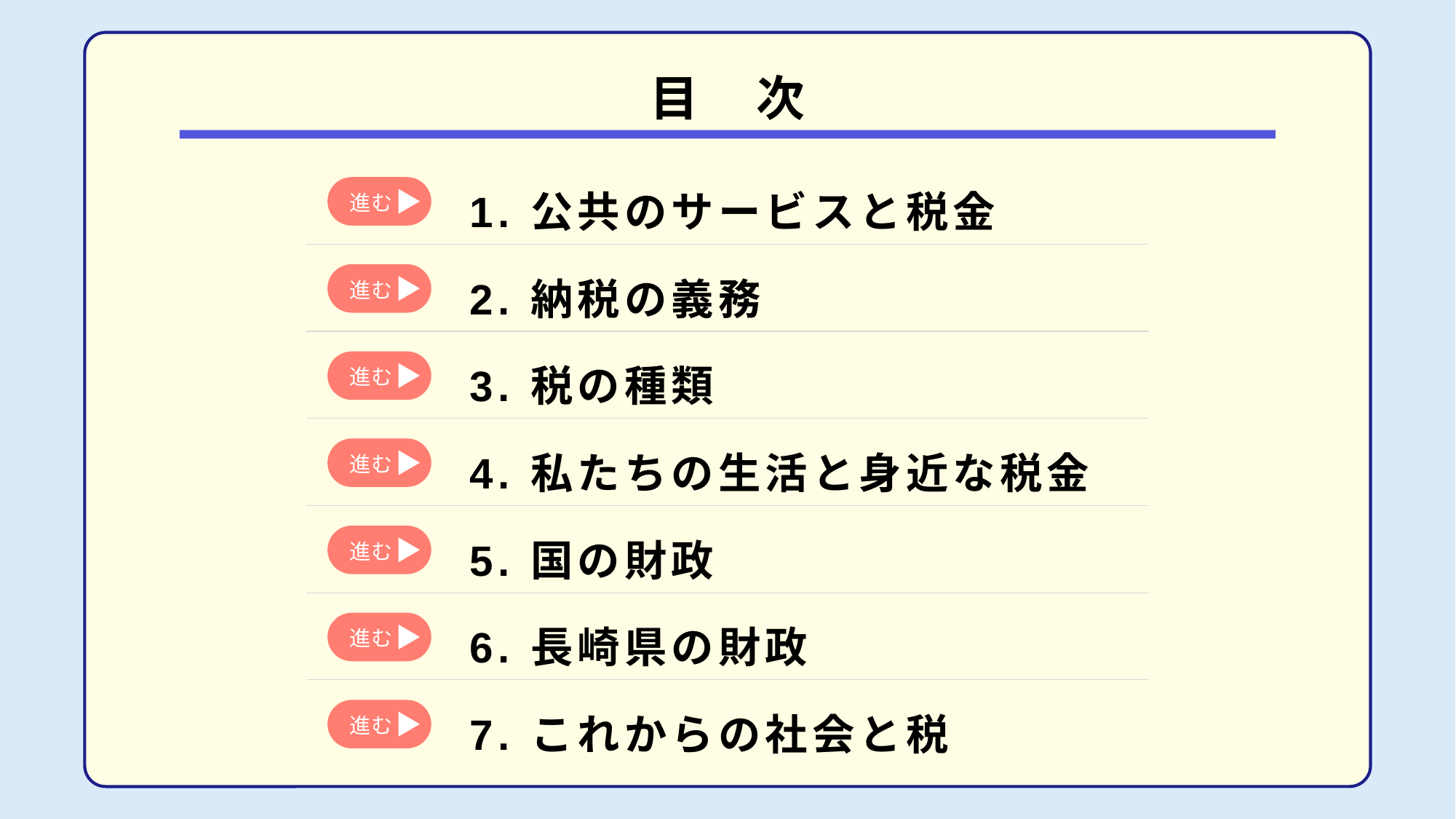

目　次

1.
公共のサービスと税金

進む

2.
納税の義務

進む

3.
税の種類

進む

4.
私たちの生活と身近な税金

進む

5.
国の財政

進む

6.
長崎県の財政

進む

7.
これからの社会と税

進む